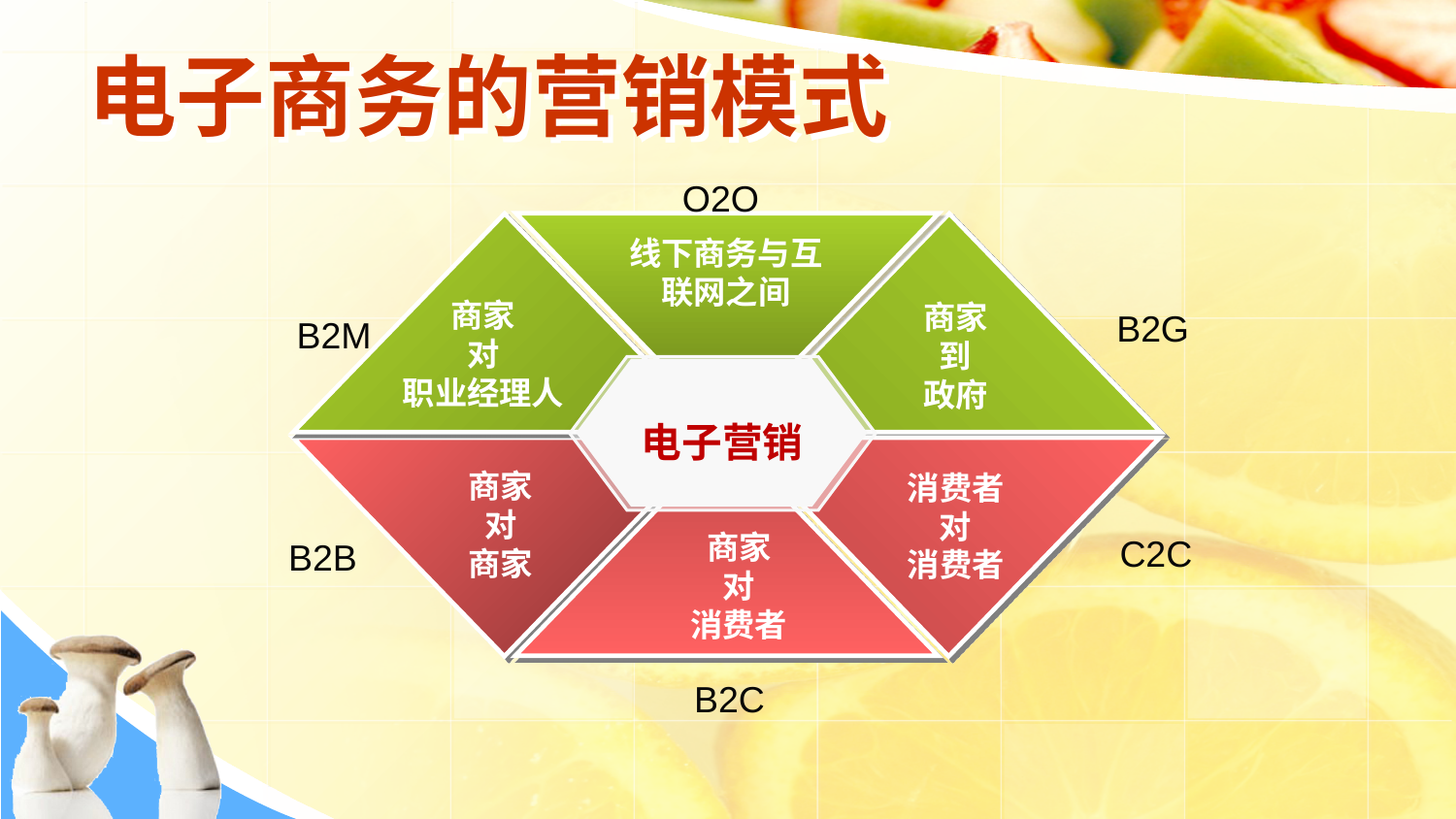

# 电子商务的营销模式
O2O

线下商务与互联网之间
商家
对
职业经理人
商家
到
政府
B2G
B2M
电子营销
商家
对
商家
消费者
对
消费者
商家
对
消费者
C2C
B2B
B2C